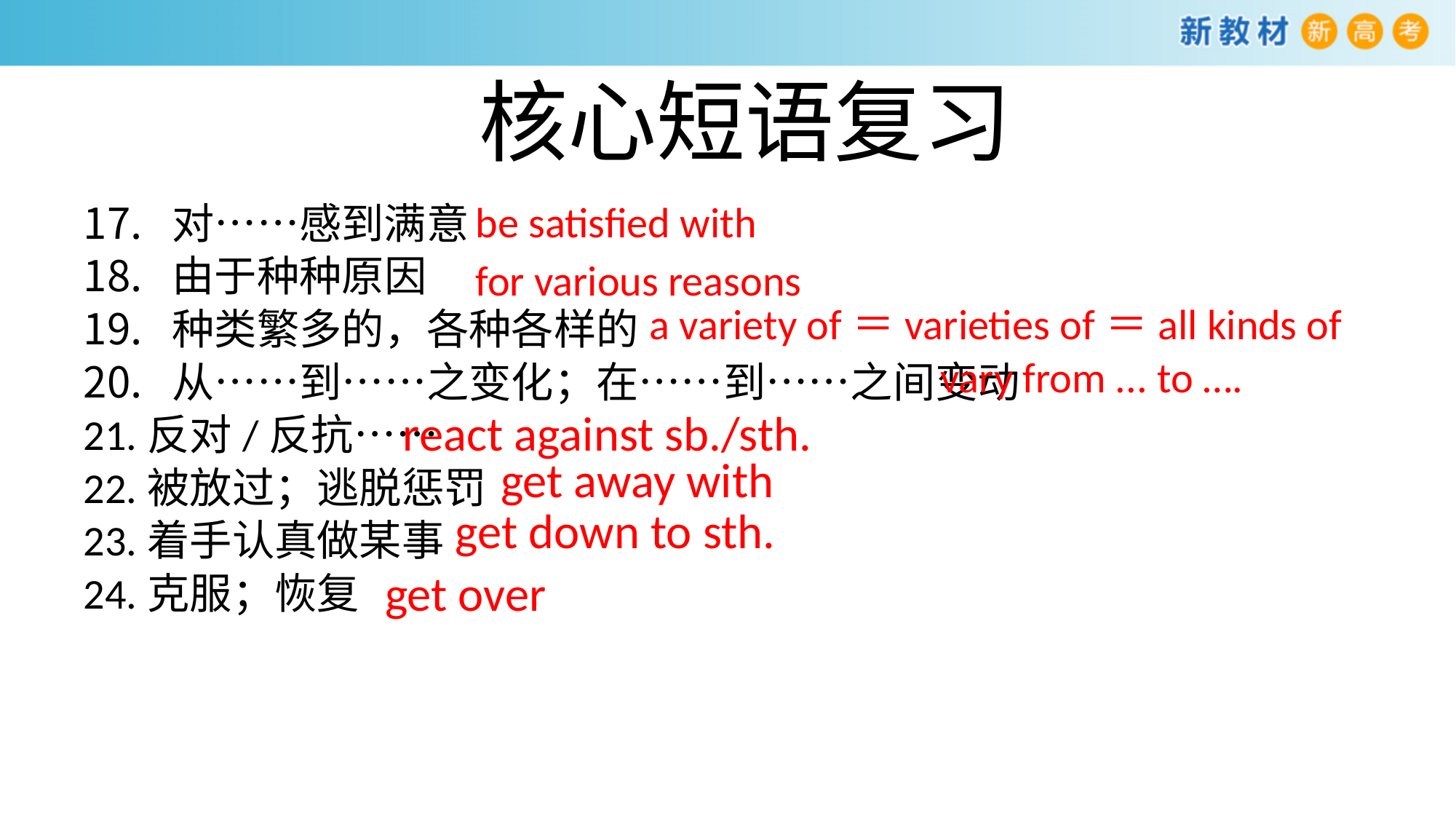

核心短语复习
be satisfied with
对……感到满意
由于种种原因
种类繁多的，各种各样的
从……到……之变化；在……到……之间变动
21.反对/反抗……
22.被放过；逃脱惩罚
23.着手认真做某事
24.克服；恢复

for various reasons
a variety of＝varieties of＝all kinds of
vary from ... to ….
react against sb./sth.
get away with
get down to sth.
get over